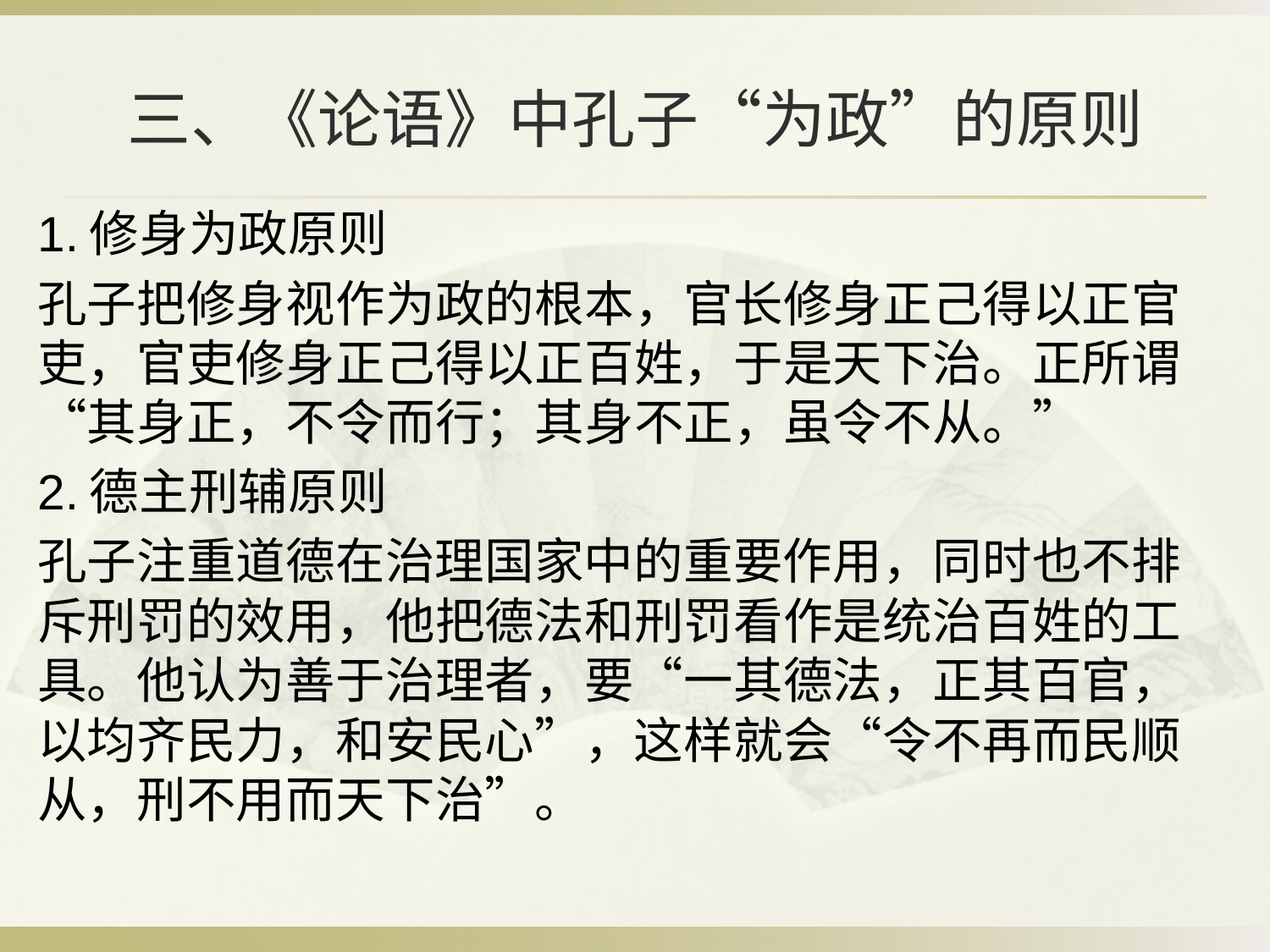

# 三、《论语》中孔子“为政”的原则
1.修身为政原则
孔子把修身视作为政的根本，官长修身正己得以正官吏，官吏修身正己得以正百姓，于是天下治。正所谓“其身正，不令而行；其身不正，虽令不从。”
2.德主刑辅原则
孔子注重道德在治理国家中的重要作用，同时也不排斥刑罚的效用，他把德法和刑罚看作是统治百姓的工具。他认为善于治理者，要“一其德法，正其百官，以均齐民力，和安民心”，这样就会“令不再而民顺从，刑不用而天下治”。